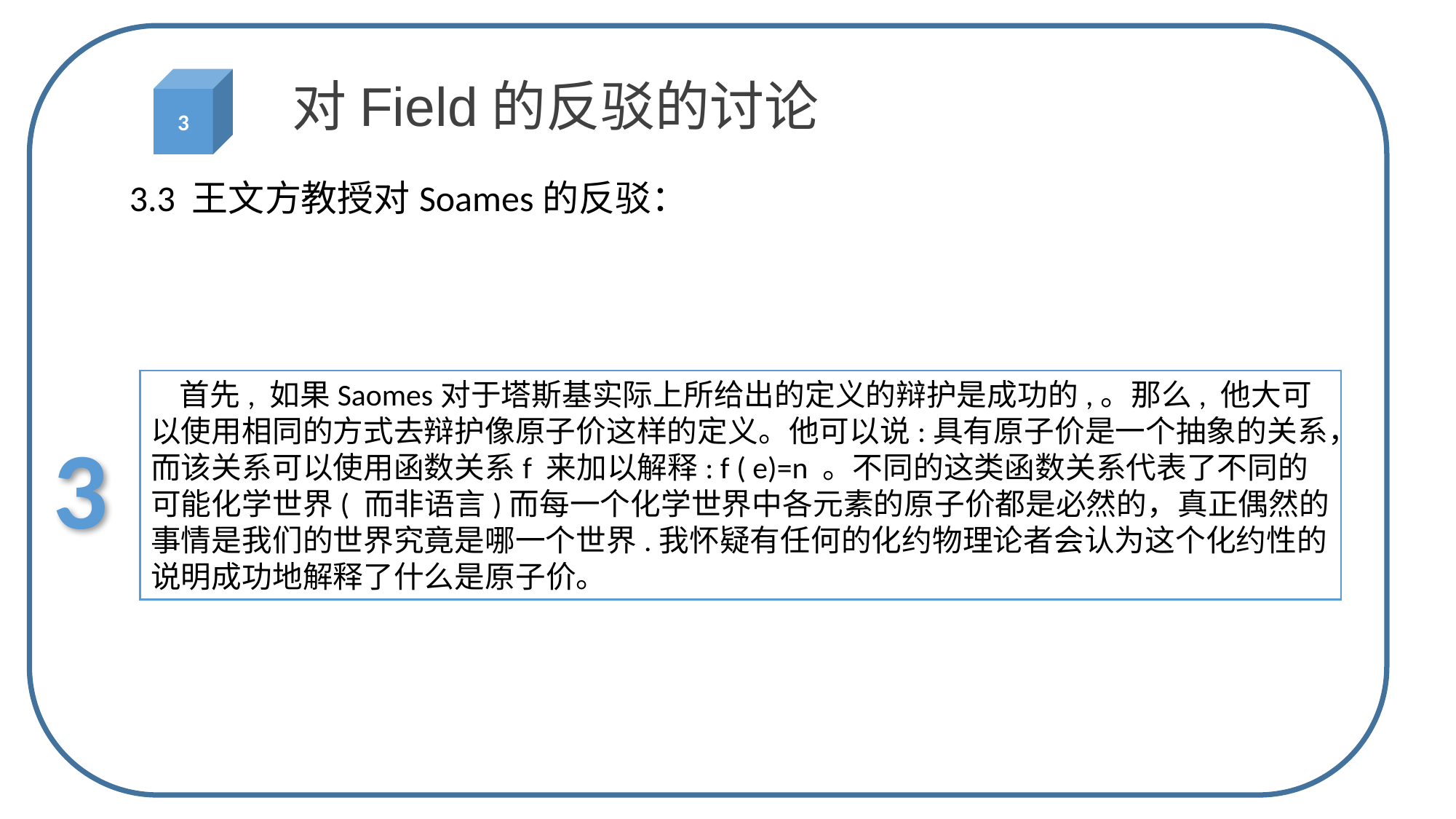

3
对Field的反驳的讨论

3.3 王文方教授对Soames的反驳：
首先, 如果Saomes对于塔斯基实际上所给出的定义的辩护是成功的,。那么, 他大可以使用相同的方式去辩护像原子价这样的定义。他可以说:具有原子价是一个抽象的关系，而该关系可以使用函数关系f 来加以解释: f ( e)=n 。不同的这类函数关系代表了不同的可能化学世界( 而非语言)而每一个化学世界中各元素的原子价都是必然的，真正偶然的事情是我们的世界究竟是哪一个世界.我怀疑有任何的化约物理论者会认为这个化约性的说明成功地解释了什么是原子价。
3